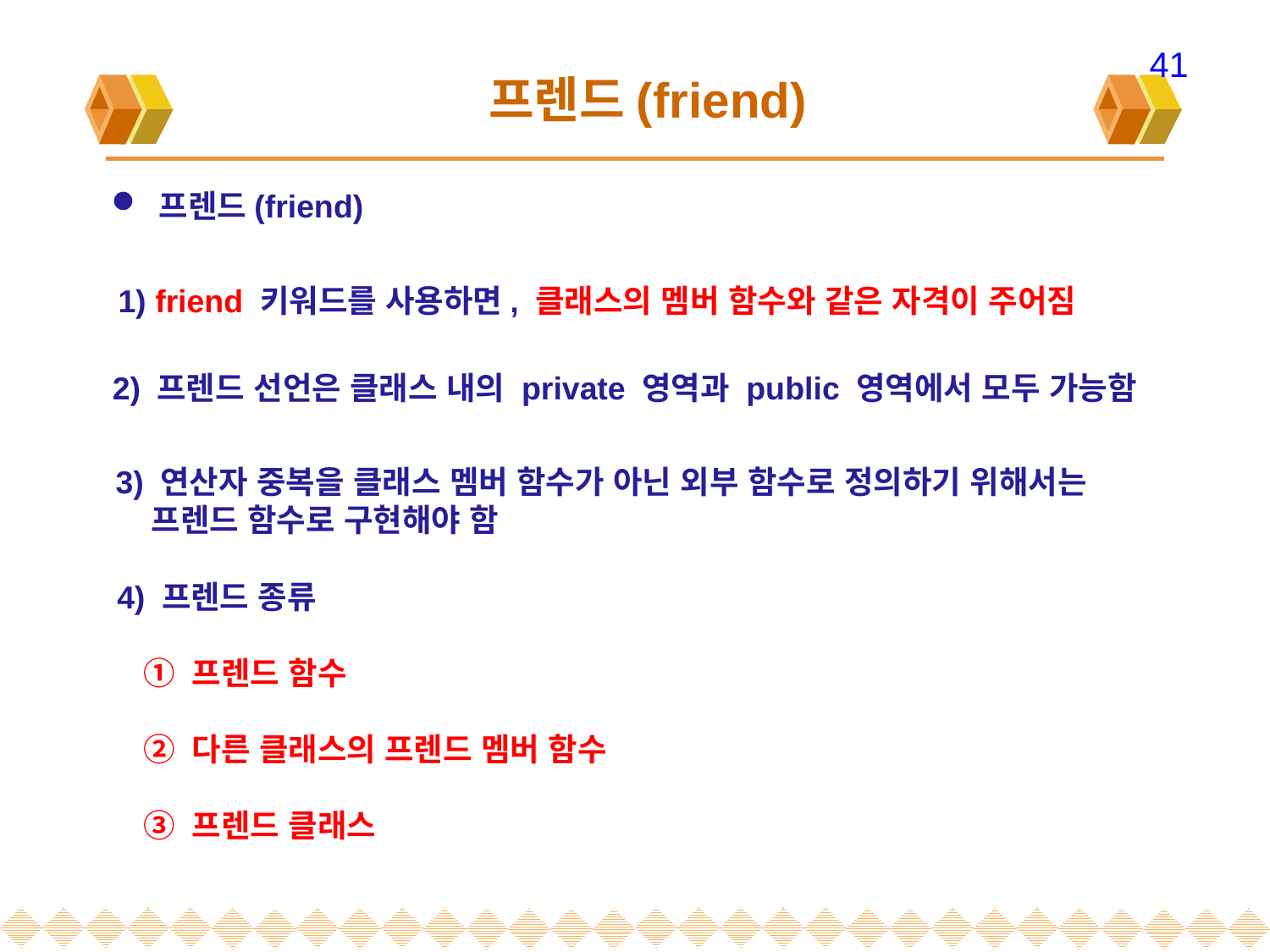

41
# 프렌드(friend)
프렌드(friend)
1) friend 키워드를 사용하면, 클래스의 멤버 함수와 같은 자격이 주어짐
2) 프렌드 선언은 클래스 내의 private 영역과 public 영역에서 모두 가능함
3) 연산자 중복을 클래스 멤버 함수가 아닌 외부 함수로 정의하기 위해서는
    프렌드 함수로 구현해야 함
4) 프렌드 종류

   ① 프렌드 함수

   ② 다른 클래스의 프렌드 멤버 함수

   ③ 프렌드 클래스